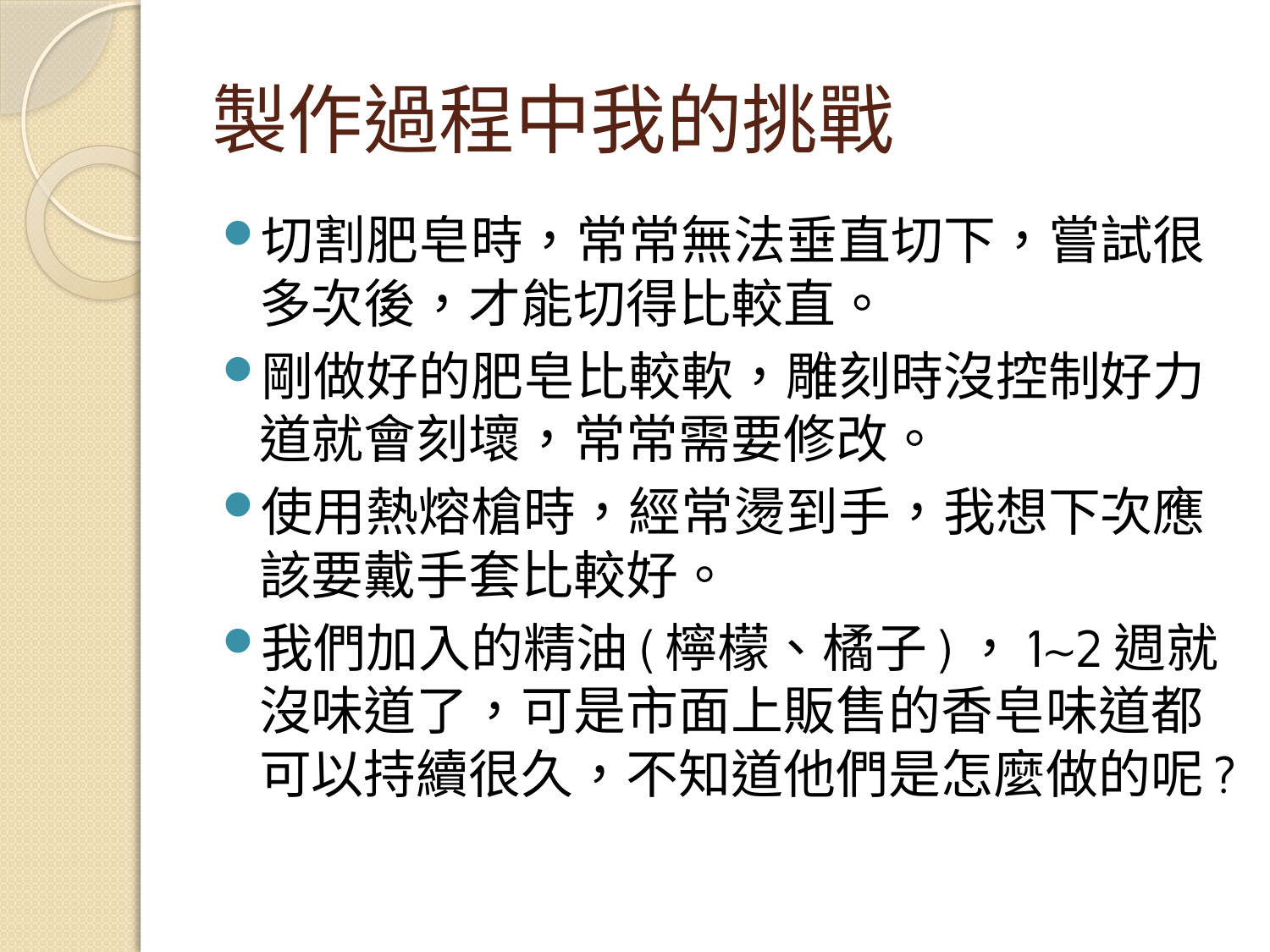

# 製作過程中我的挑戰
切割肥皂時，常常無法垂直切下，嘗試很多次後，才能切得比較直。
剛做好的肥皂比較軟，雕刻時沒控制好力道就會刻壞，常常需要修改。
使用熱熔槍時，經常燙到手，我想下次應該要戴手套比較好。
我們加入的精油(檸檬、橘子)，1~2週就沒味道了，可是市面上販售的香皂味道都可以持續很久，不知道他們是怎麼做的呢?